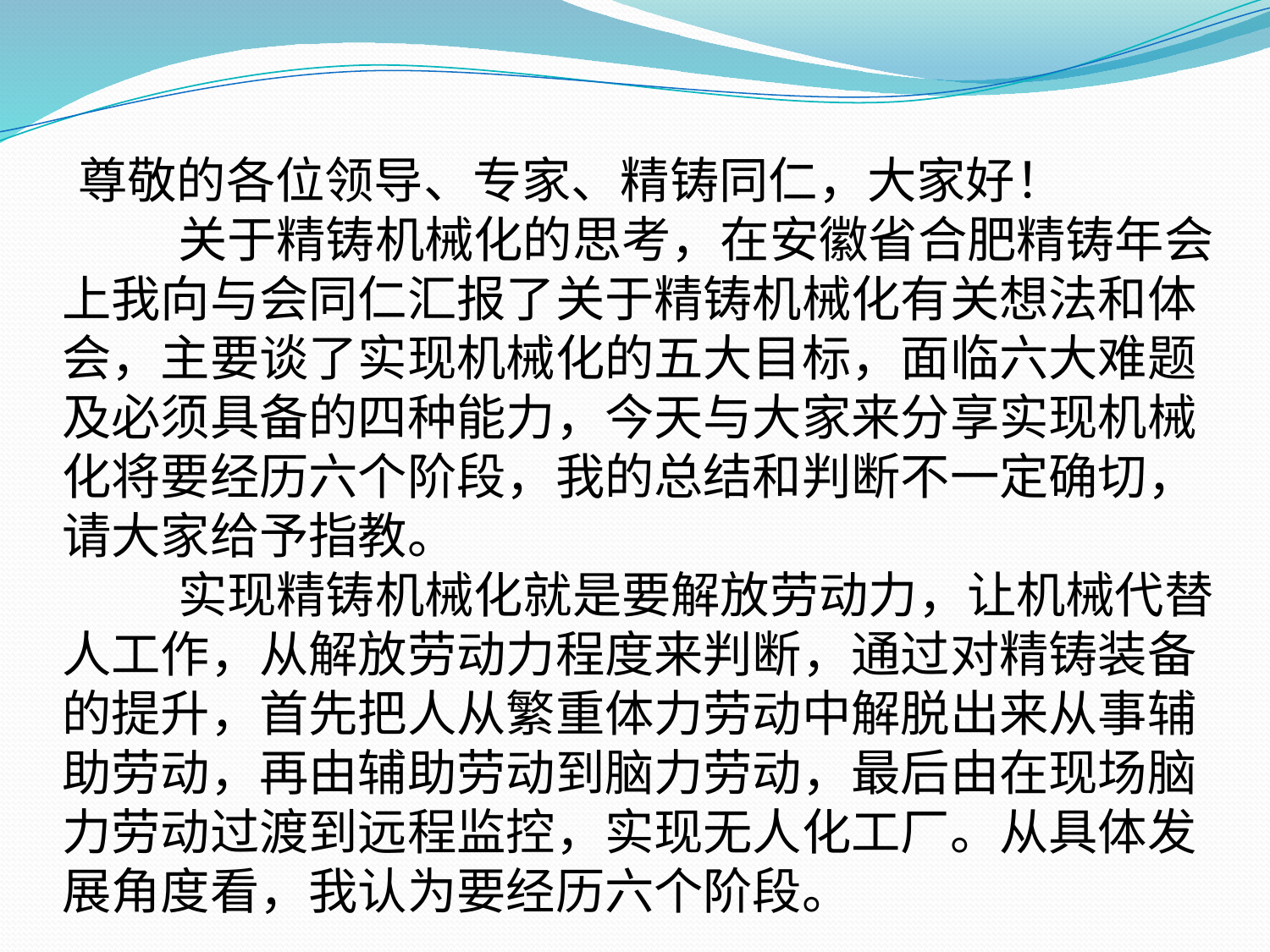

尊敬的各位领导、专家、精铸同仁，大家好！
        关于精铸机械化的思考，在安徽省合肥精铸年会上我向与会同仁汇报了关于精铸机械化有关想法和体会，主要谈了实现机械化的五大目标，面临六大难题及必须具备的四种能力，今天与大家来分享实现机械化将要经历六个阶段，我的总结和判断不一定确切，请大家给予指教。
        实现精铸机械化就是要解放劳动力，让机械代替人工作，从解放劳动力程度来判断，通过对精铸装备的提升，首先把人从繁重体力劳动中解脱出来从事辅助劳动，再由辅助劳动到脑力劳动，最后由在现场脑力劳动过渡到远程监控，实现无人化工厂。从具体发展角度看，我认为要经历六个阶段。